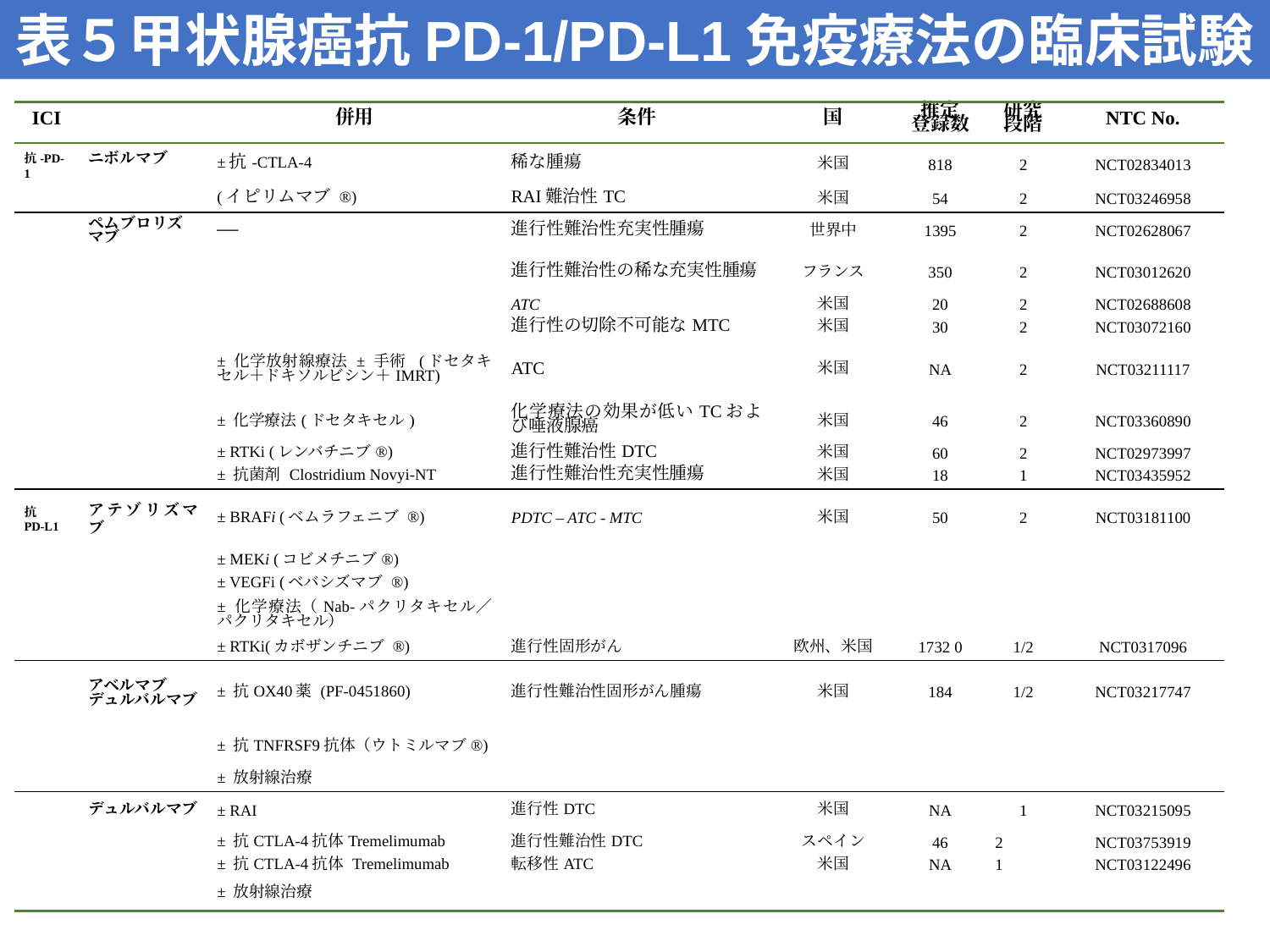

表５甲状腺癌抗PD-1/PD-L1免疫療法の臨床試験
| ICI |  | 併用 | 条件 | 国 | 推定 登録数 | 研究段階 | NTC No. |
| --- | --- | --- | --- | --- | --- | --- | --- |
| 抗-PD-1 | ニボルマブ | ±抗-CTLA-4 | 稀な腫瘍 | 米国 | 818 | 2 | NCT02834013 |
|  |  | (イピリムマブ ®) | RAI難治性TC | 米国 | 54 | 2 | NCT03246958 |
|  | ペムブロリズマブ | — | 進行性難治性充実性腫瘍 | 世界中 | 1395 | 2 | NCT02628067 |
|  |  |  | 進行性難治性の稀な充実性腫瘍 | フランス | 350 | 2 | NCT03012620 |
|  |  |  | ATC | 米国 | 20 | 2 | NCT02688608 |
|  |  |  | 進行性の切除不可能なMTC | 米国 | 30 | 2 | NCT03072160 |
|  |  | ± 化学放射線療法 ± 手術 (ドセタキセル＋ドキソルビシン＋IMRT) | ATC | 米国 | NA | 2 | NCT03211117 |
|  |  | ± 化学療法(ドセタキセル) | 化学療法の効果が低いTCおよび唾液腺癌 | 米国 | 46 | 2 | NCT03360890 |
|  |  | ± RTKi (レンバチニブ®) | 進行性難治性DTC | 米国 | 60 | 2 | NCT02973997 |
|  |  | ± 抗菌剤 Clostridium Novyi-NT | 進行性難治性充実性腫瘍 | 米国 | 18 | 1 | NCT03435952 |
| 抗 PD-L1 | アテゾリズマブ | ± BRAFi (ベムラフェニブ ®) | PDTC – ATC - MTC | 米国 | 50 | 2 | NCT03181100 |
|  |  | ± MEKi (コビメチニブ®) |  |  |  |  |  |
|  |  | ± VEGFi (ベバシズマブ ®) |  |  |  |  |  |
|  |  | ± 化学療法（Nab-パクリタキセル／パクリタキセル） |  |  |  |  |  |
|  |  | ± RTKi(カボザンチニブ ®) | 進行性固形がん | 欧州、米国 | 1732 0 | 1/2 | NCT0317096 |
|  | アベルマブ デュルバルマブ | ± 抗OX40薬 (PF-0451860) | 進行性難治性固形がん腫瘍 | 米国 | 184 | 1/2 | NCT03217747 |
|  |  | ± 抗TNFRSF9抗体（ウトミルマブ®) |  |  |  |  |  |
|  |  | ± 放射線治療 |  |  |  |  |  |
|  | デュルバルマブ | ± RAI | 進行性DTC | 米国 | NA | 1 | NCT03215095 |
|  |  | ± 抗CTLA-4抗体Tremelimumab | 進行性難治性DTC | スペイン | 46 | 2 | NCT03753919 |
|  |  | ± 抗CTLA-4抗体 Tremelimumab | 転移性ATC | 米国 | NA | 1 | NCT03122496 |
|  |  | ± 放射線治療 |  |  |  |  |  |